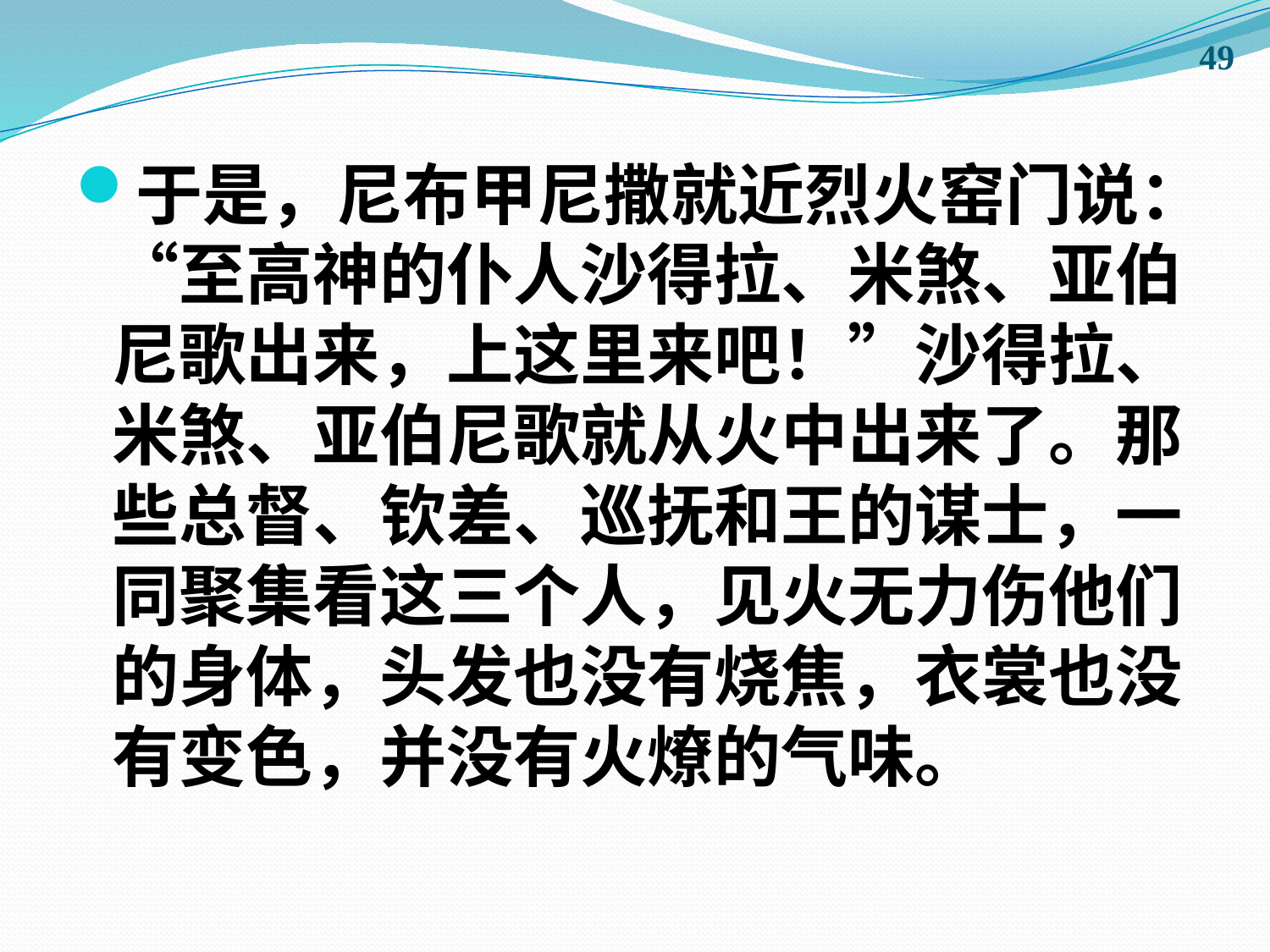

49
#
于是，尼布甲尼撒就近烈火窑门说：“至高神的仆人沙得拉、米煞、亚伯尼歌出来，上这里来吧！”沙得拉、米煞、亚伯尼歌就从火中出来了。那些总督、钦差、巡抚和王的谋士，一同聚集看这三个人，见火无力伤他们的身体，头发也没有烧焦，衣裳也没有变色，并没有火燎的气味。